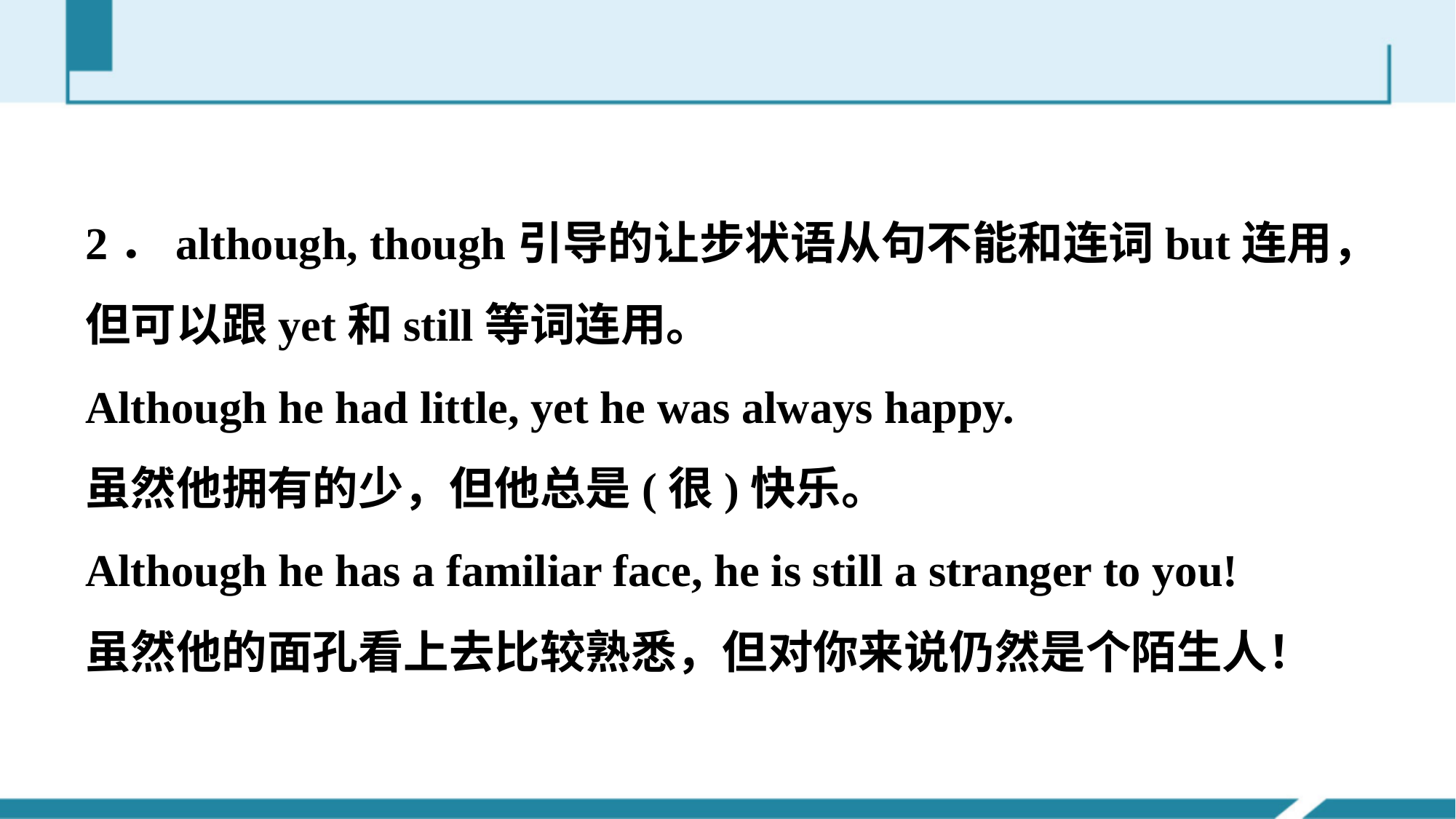

2．although, though引导的让步状语从句不能和连词but连用，
但可以跟yet和still等词连用。
Although he had little, yet he was always happy.
虽然他拥有的少，但他总是(很)快乐。
Although he has a familiar face, he is still a stranger to you!
虽然他的面孔看上去比较熟悉，但对你来说仍然是个陌生人！